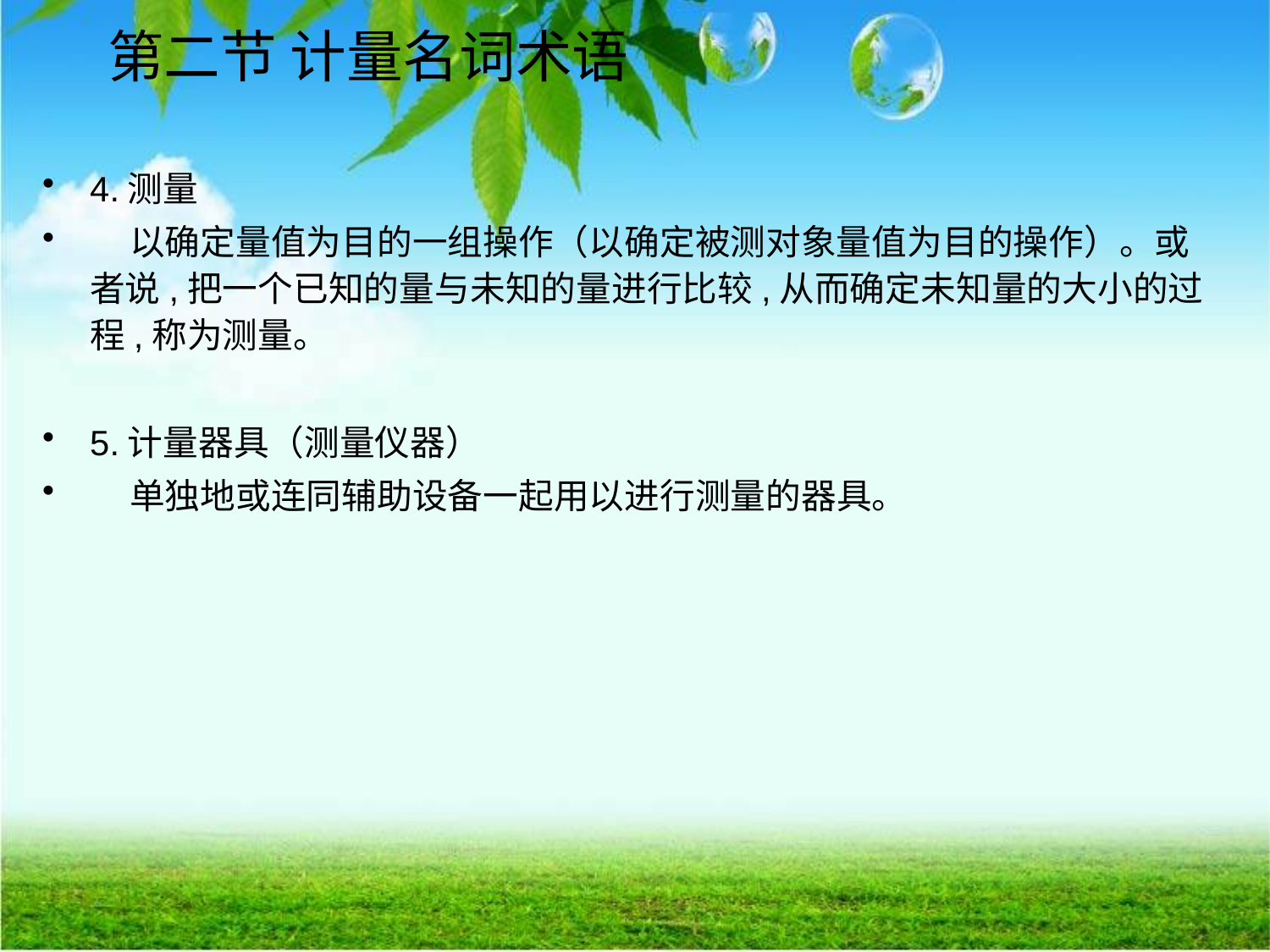

第二节 计量名词术语
# 4.测量
    以确定量值为目的一组操作（以确定被测对象量值为目的操作）。或者说,把一个已知的量与未知的量进行比较,从而确定未知量的大小的过程,称为测量。

5.计量器具（测量仪器）
    单独地或连同辅助设备一起用以进行测量的器具。